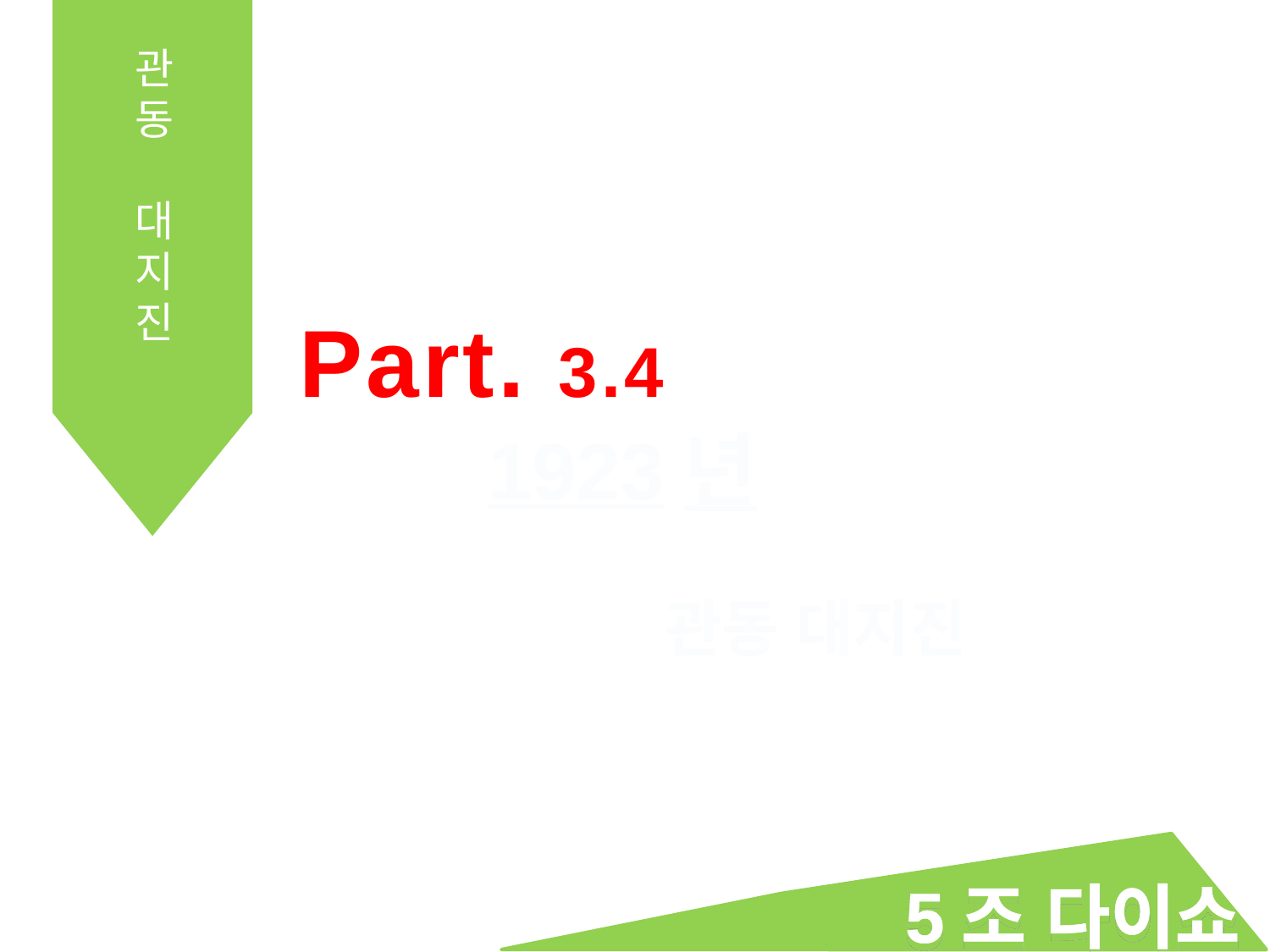

관동

대지진
 Part. 3.4
1923년

관동 대지진